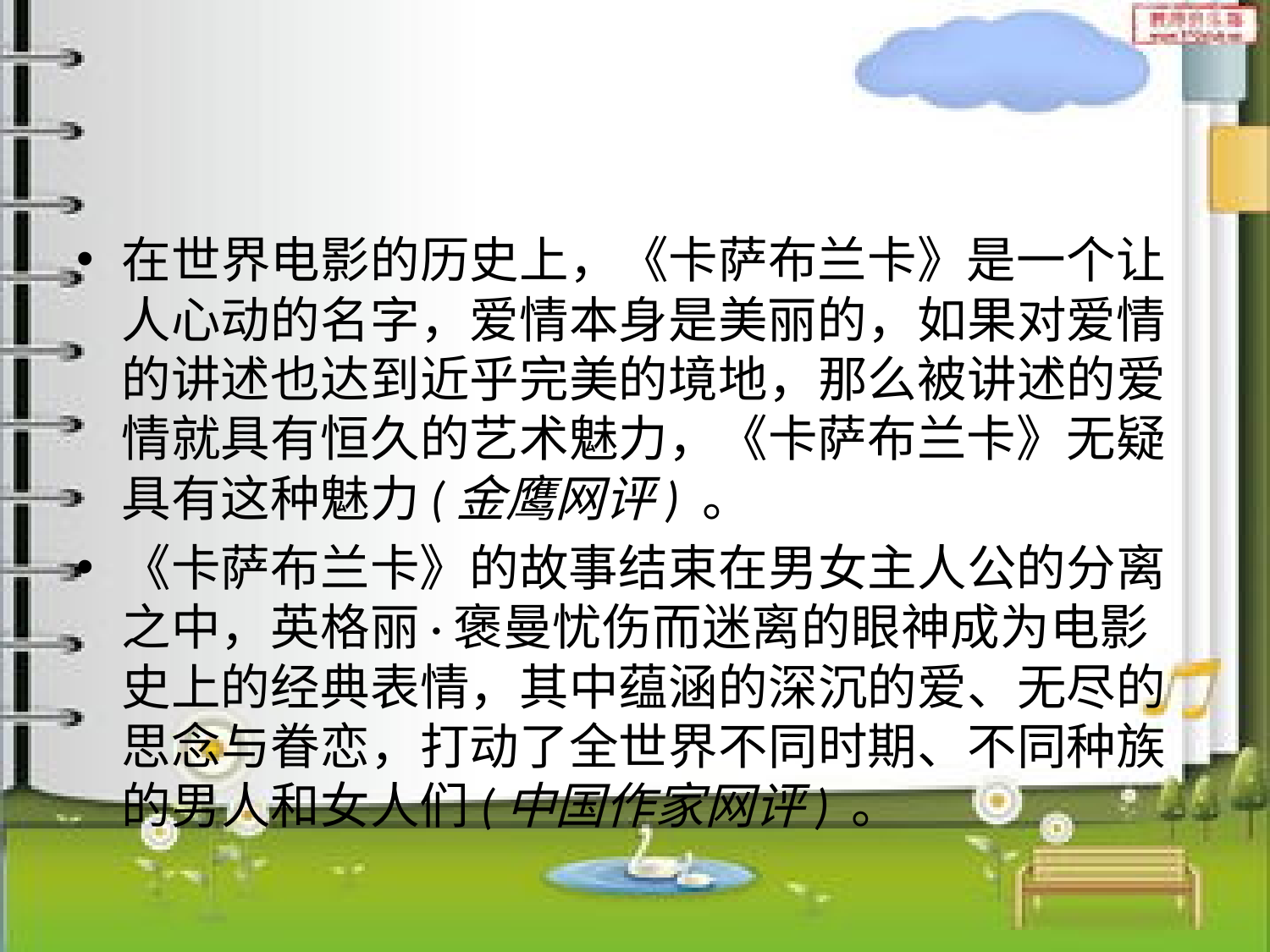

#
在世界电影的历史上，《卡萨布兰卡》是一个让人心动的名字，爱情本身是美丽的，如果对爱情的讲述也达到近乎完美的境地，那么被讲述的爱情就具有恒久的艺术魅力，《卡萨布兰卡》无疑具有这种魅力(金鹰网评) 。
《卡萨布兰卡》的故事结束在男女主人公的分离之中，英格丽·褒曼忧伤而迷离的眼神成为电影史上的经典表情，其中蕴涵的深沉的爱、无尽的思念与眷恋，打动了全世界不同时期、不同种族的男人和女人们(中国作家网评) 。